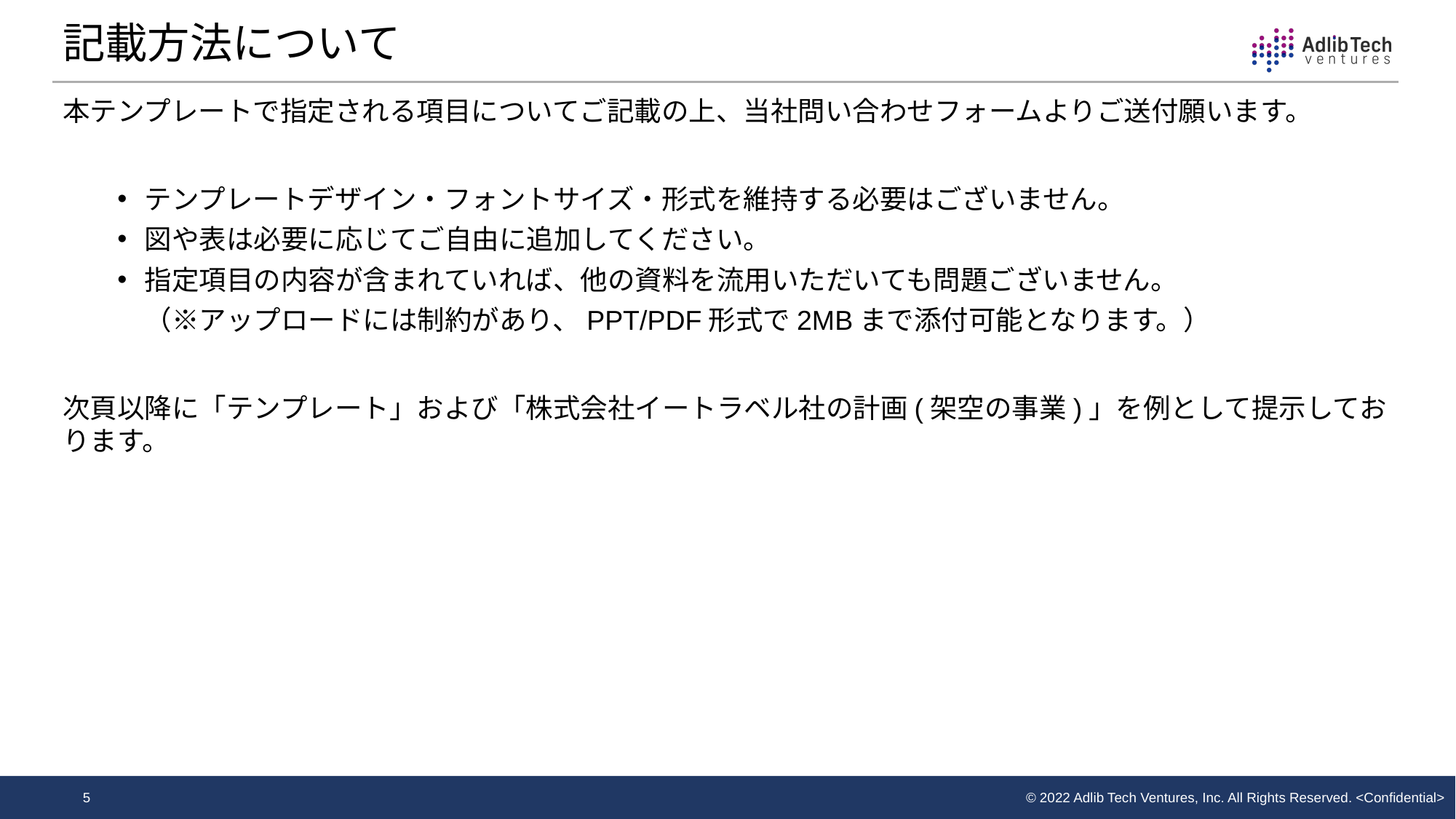

# 記載方法について
本テンプレートで指定される項目についてご記載の上、当社問い合わせフォームよりご送付願います。

テンプレートデザイン・フォントサイズ・形式を維持する必要はございません。
図や表は必要に応じてご自由に追加してください。
指定項目の内容が含まれていれば、他の資料を流用いただいても問題ございません。
　（※アップロードには制約があり、PPT/PDF形式で2MBまで添付可能となります。）

次頁以降に「テンプレート」および「株式会社イートラベル社の計画(架空の事業)」を例として提示しております。

5
© 2022 Adlib Tech Ventures, Inc. All Rights Reserved. <Confidential>